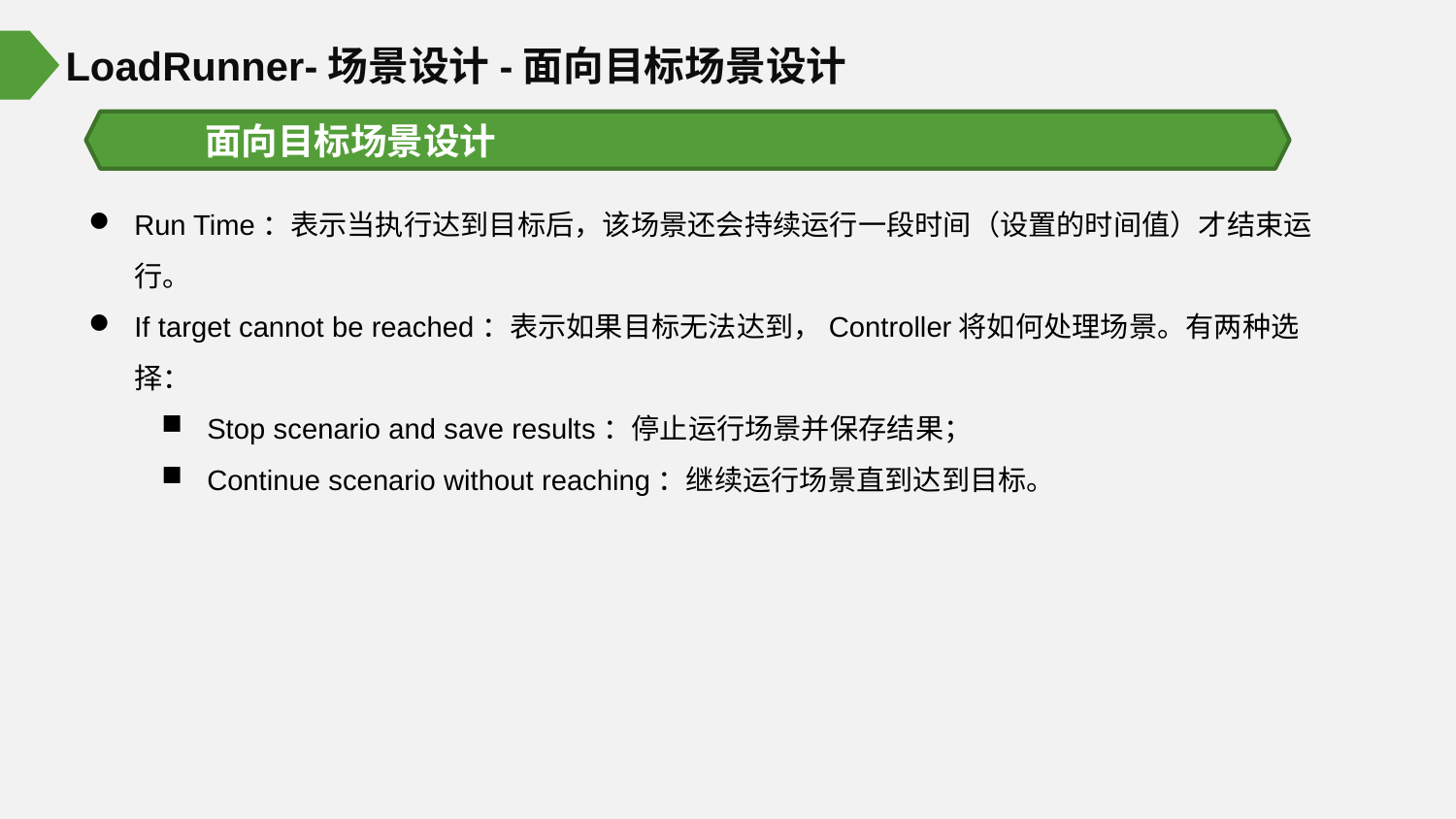

LoadRunner-场景设计-面向目标场景设计
面向目标场景设计
Run Time：表示当执行达到目标后，该场景还会持续运行一段时间（设置的时间值）才结束运行。
If target cannot be reached：表示如果目标无法达到，Controller将如何处理场景。有两种选择：
Stop scenario and save results：停止运行场景并保存结果；
Continue scenario without reaching：继续运行场景直到达到目标。